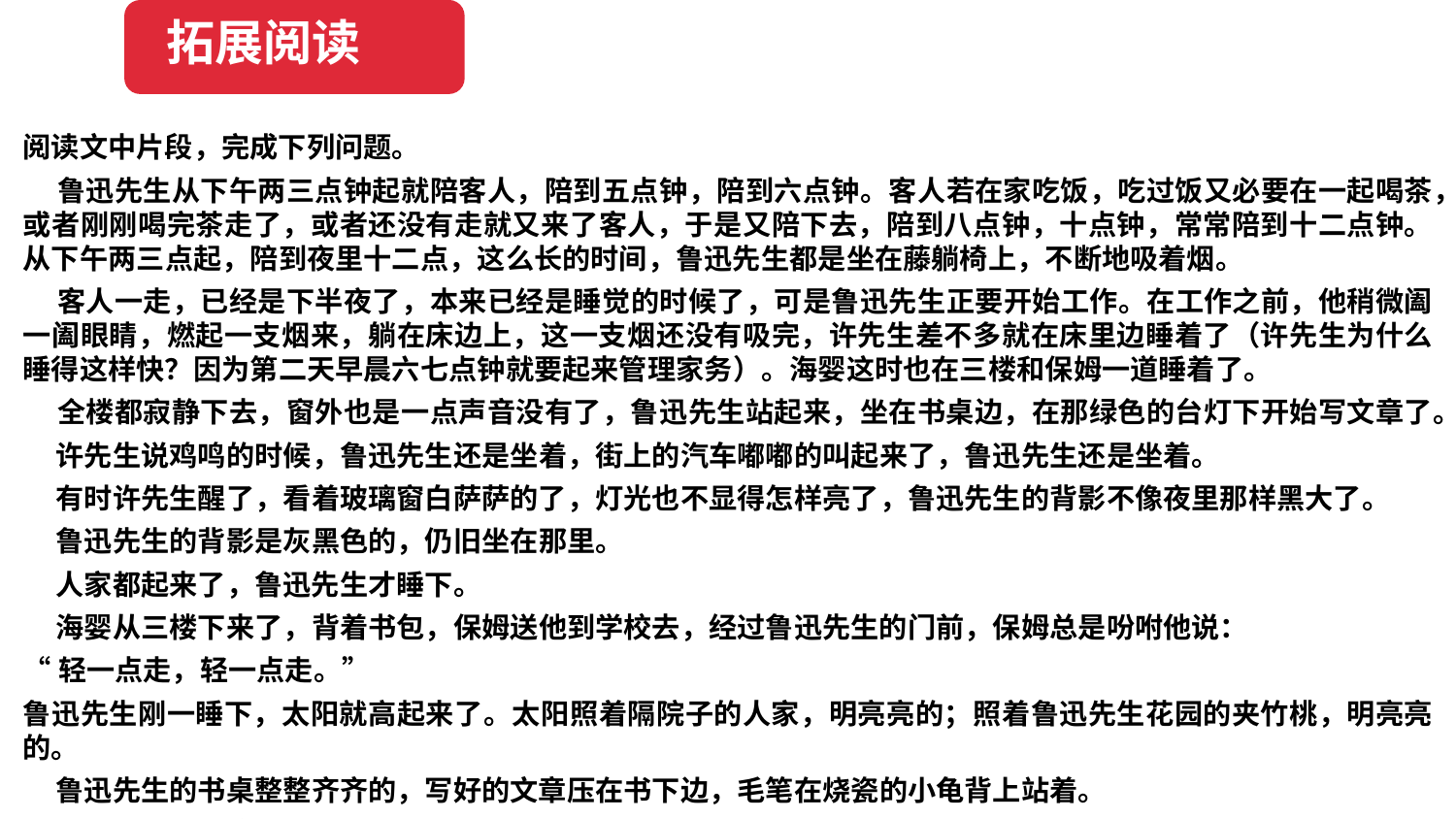

拓展阅读
阅读文中片段，完成下列问题。
    鲁迅先生从下午两三点钟起就陪客人，陪到五点钟，陪到六点钟。客人若在家吃饭，吃过饭又必要在一起喝茶，或者刚刚喝完茶走了，或者还没有走就又来了客人，于是又陪下去，陪到八点钟，十点钟，常常陪到十二点钟。从下午两三点起，陪到夜里十二点，这么长的时间，鲁迅先生都是坐在藤躺椅上，不断地吸着烟。
    客人一走，已经是下半夜了，本来已经是睡觉的时候了，可是鲁迅先生正要开始工作。在工作之前，他稍微阖一阖眼睛，燃起一支烟来，躺在床边上，这一支烟还没有吸完，许先生差不多就在床里边睡着了（许先生为什么睡得这样快？因为第二天早晨六七点钟就要起来管理家务）。海婴这时也在三楼和保姆一道睡着了。
    全楼都寂静下去，窗外也是一点声音没有了，鲁迅先生站起来，坐在书桌边，在那绿色的台灯下开始写文章了。
    许先生说鸡鸣的时候，鲁迅先生还是坐着，街上的汽车嘟嘟的叫起来了，鲁迅先生还是坐着。
    有时许先生醒了，看着玻璃窗白萨萨的了，灯光也不显得怎样亮了，鲁迅先生的背影不像夜里那样黑大了。
    鲁迅先生的背影是灰黑色的，仍旧坐在那里。
    人家都起来了，鲁迅先生才睡下。
    海婴从三楼下来了，背着书包，保姆送他到学校去，经过鲁迅先生的门前，保姆总是吩咐他说：
“轻一点走，轻一点走。”
鲁迅先生刚一睡下，太阳就高起来了。太阳照着隔院子的人家，明亮亮的；照着鲁迅先生花园的夹竹桃，明亮亮的。
    鲁迅先生的书桌整整齐齐的，写好的文章压在书下边，毛笔在烧瓷的小龟背上站着。
    一双拖鞋停在床下，鲁迅先生在枕头上边睡着了。